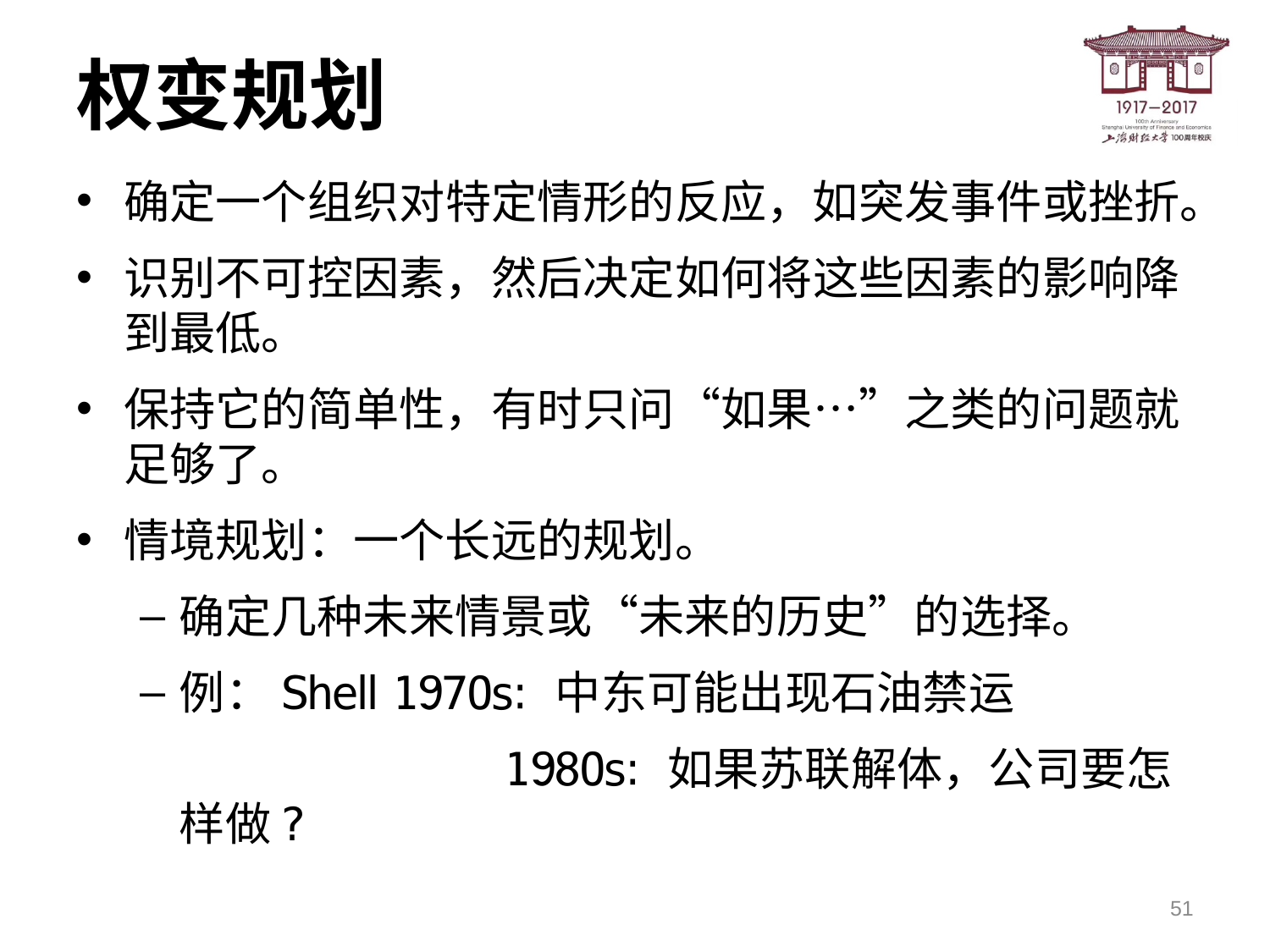

# 权变规划
确定一个组织对特定情形的反应，如突发事件或挫折。
识别不可控因素，然后决定如何将这些因素的影响降到最低。
保持它的简单性，有时只问“如果…”之类的问题就足够了。
情境规划：一个长远的规划。
确定几种未来情景或“未来的历史”的选择。
例：Shell 1970s: 中东可能出现石油禁运
			     1980s: 如果苏联解体，公司要怎样做?
51